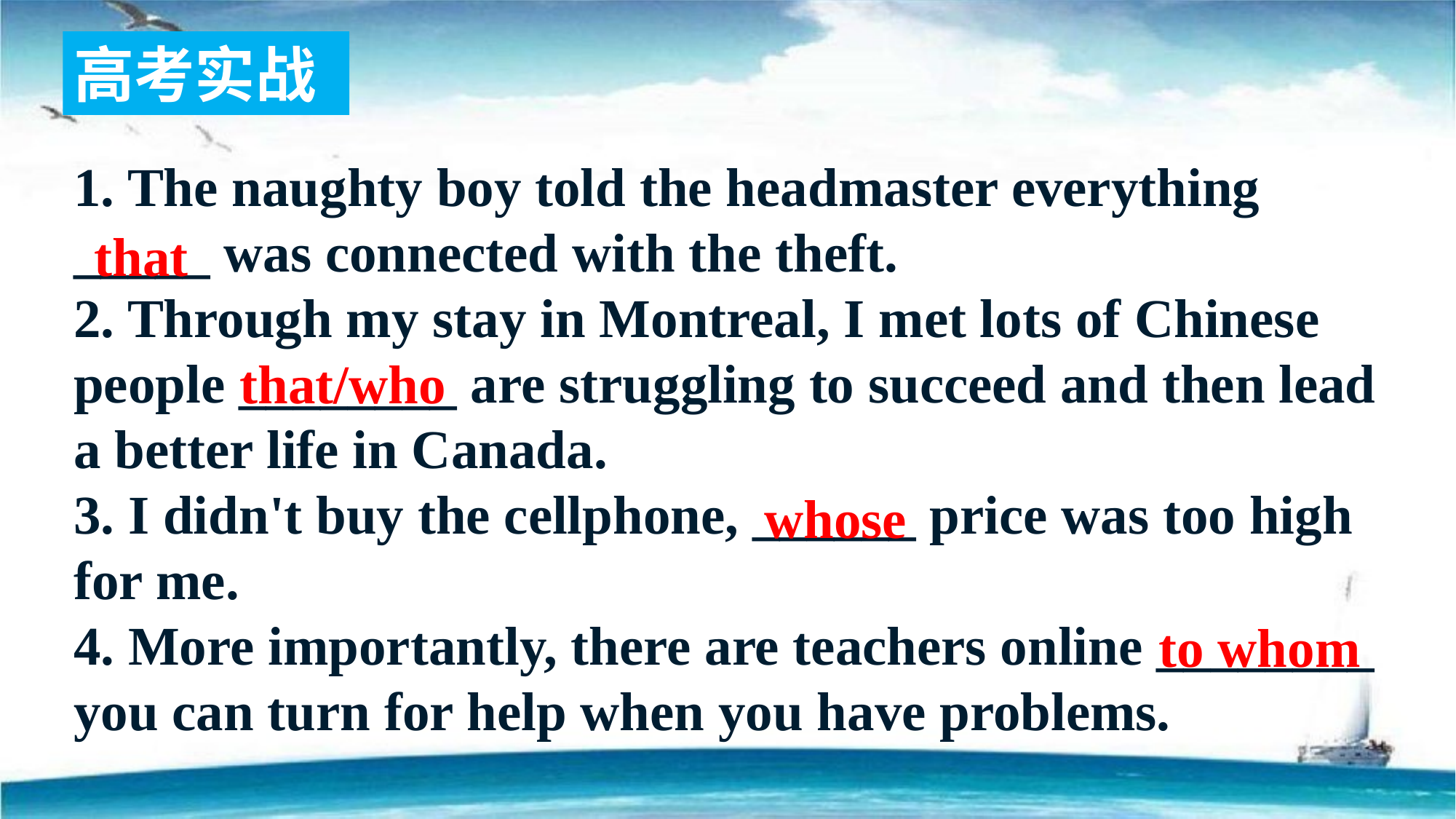

高考实战
1. The naughty boy told the headmaster everything _____ was connected with the theft.
2. Through my stay in Montreal, I met lots of Chinese people ________ are struggling to succeed and then lead a better life in Canada.
3. I didn't buy the cellphone, ______ price was too high for me.
4. More importantly, there are teachers online ________ you can turn for help when you have problems.
that
that/who
whose
to whom